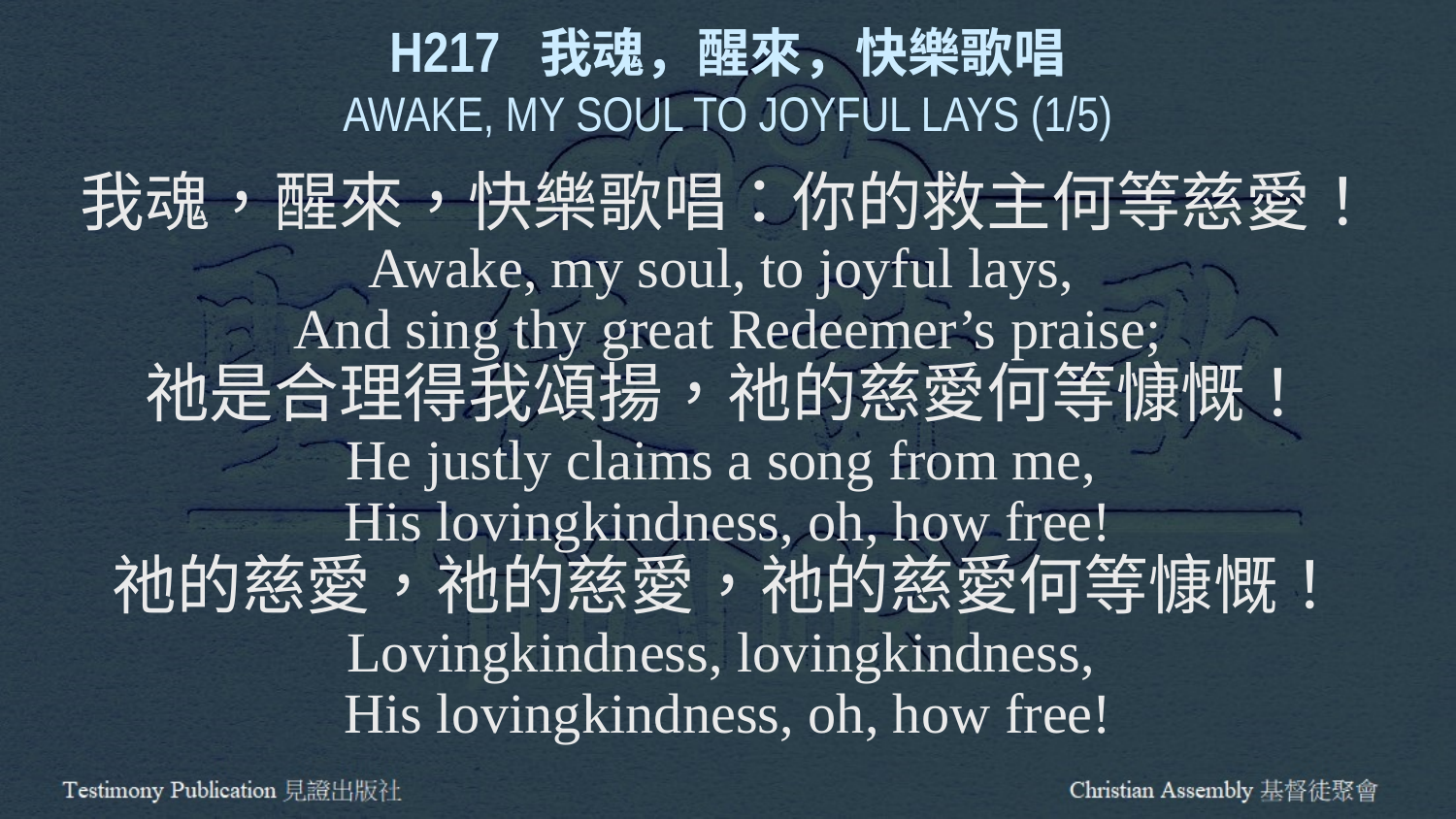

H217  我魂，醒來，快樂歌唱
AWAKE, MY SOUL TO JOYFUL LAYS (1/5)
我魂，醒來，快樂歌唱：你的救主何等慈愛！
Awake, my soul, to joyful lays,
And sing thy great Redeemer’s praise;
祂是合理得我頌揚，祂的慈愛何等慷慨！
He justly claims a song from me,
His lovingkindness, oh, how free!
祂的慈愛，祂的慈愛，祂的慈愛何等慷慨！
Lovingkindness, lovingkindness,
His lovingkindness, oh, how free!